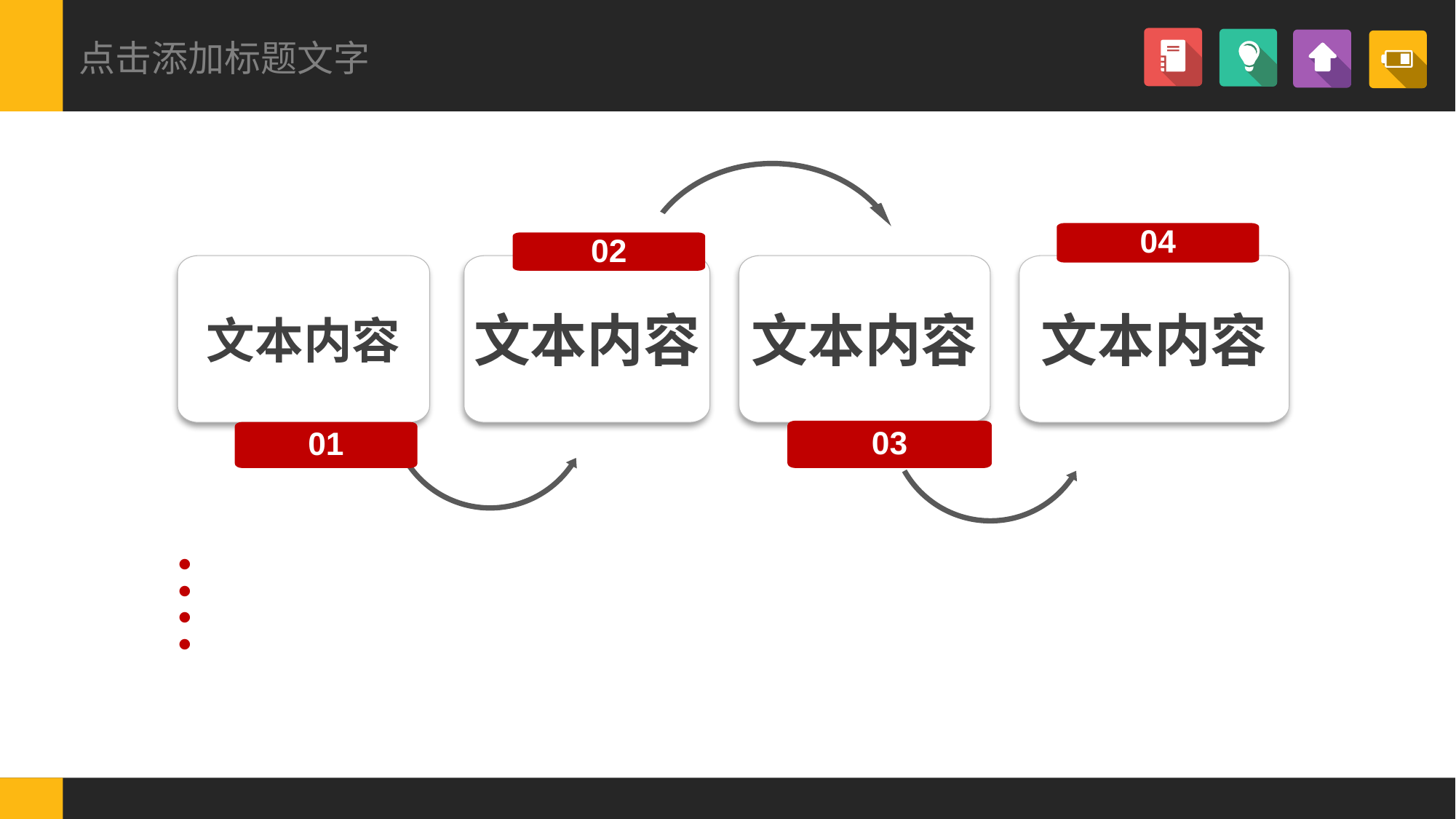

点击添加标题文字

04
02
文本内容
文本内容
文本内容
文本内容

03
01
请在此处输入您的文本，或者复制您的文本粘贴到此处请在此处输入您的文本，或者复制您的文本粘贴到此处请在此处输入您的文本
请在此处输入您的文本，或者复制您的文本粘贴到此处请在此处输入您的文本，或者复制您的文本粘贴到此处请在此处输入您的文本
请在此处输入您的文本，或者复制您的文本粘贴到此处请在此处输入您的文本，或者复制您的文本粘贴到此处请在此处输入您的文本
请在此处输入您的文本，或者复制您的文本粘贴到此处请在此处输入您的文本，或者复制您的文本粘贴到此处请在此处输入您的文本